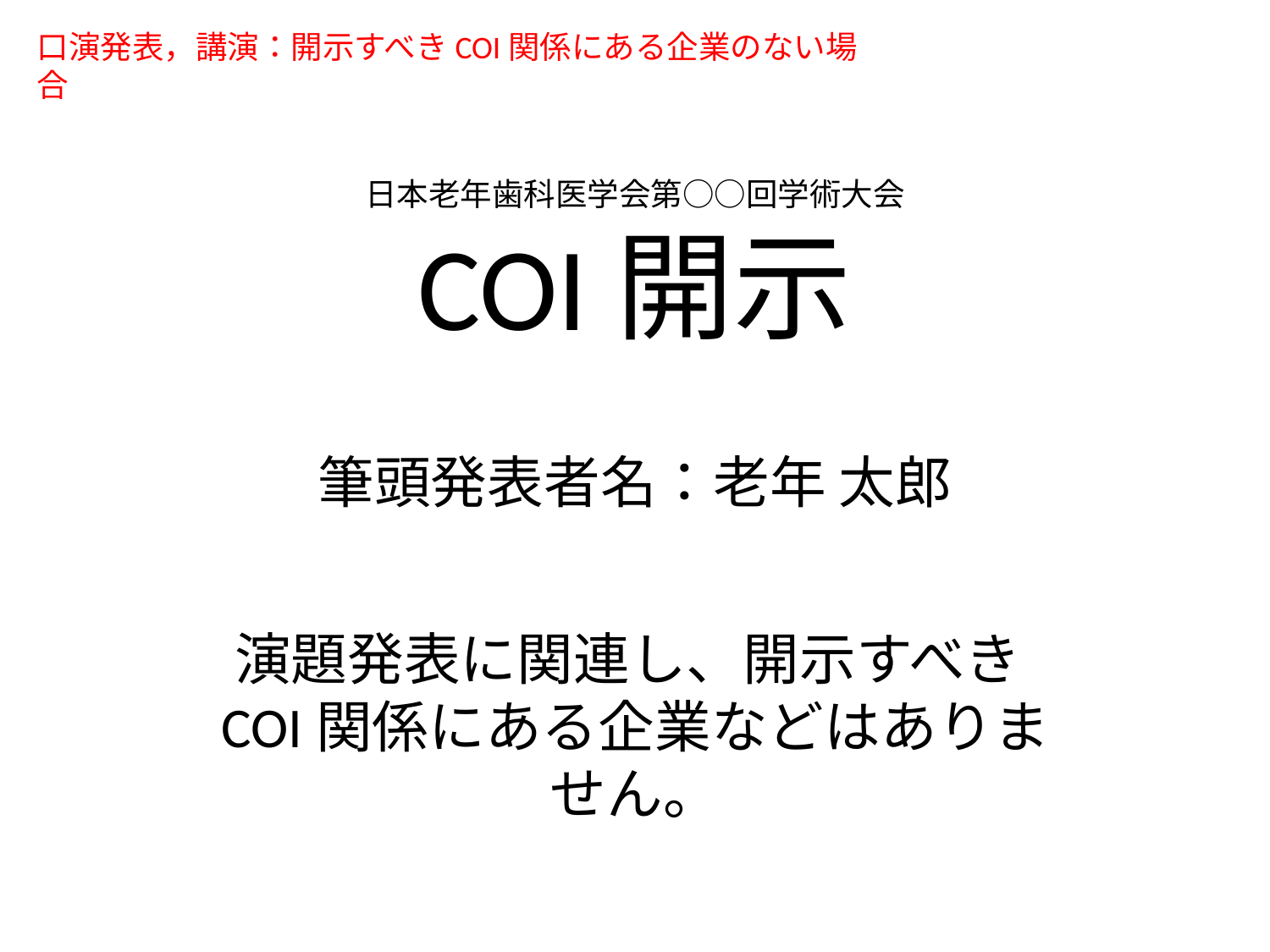

口演発表，講演：開示すべきCOI関係にある企業のない場合
# 日本老年歯科医学会第○○回学術大会 COI開示 筆頭発表者名：老年 太郎
演題発表に関連し、開示すべきCOI関係にある企業などはありません。